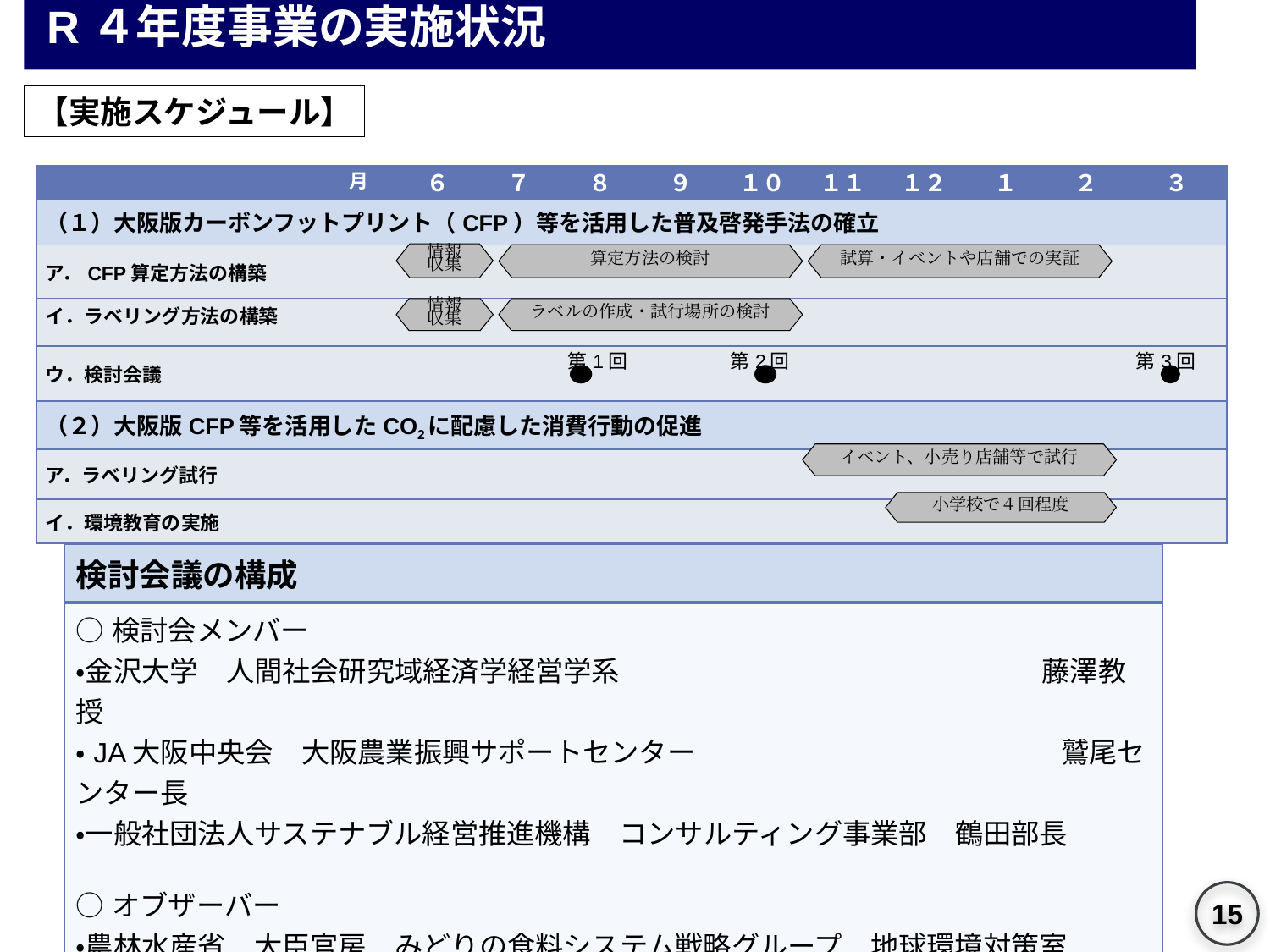

R４年度事業の実施状況
【実施スケジュール】
| 月 | ６ | ７ | ８ | ９ | １０ | １１ | １２ | １ | ２ | ３ |
| --- | --- | --- | --- | --- | --- | --- | --- | --- | --- | --- |
| （１）大阪版カーボンフットプリント（CFP）等を活用した普及啓発手法の確立 |  |  |  |  |  |  |  |  |  |  |
| ア．CFP算定方法の構築 |  |  |  |  |  |  |  |  |  |  |
| イ．ラベリング方法の構築 |  |  |  |  |  |  |  |  |  |  |
| ウ．検討会議 |  |  | 第1回 |  | 第2回 |  |  |  |  | 第3回 |
| （２）大阪版CFP等を活用したCO2に配慮した消費行動の促進 |  |  |  |  |  |  |  |  |  |  |
| ア．ラベリング試行 |  |  |  |  |  |  |  |  |  |  |
| イ．環境教育の実施 |  |  |  |  |  |  |  |  |  |  |
情報
収集
算定方法の検討
試算・イベントや店舗での実証
情報
収集
ラベルの作成・試行場所の検討

イベント、小売り店舗等で試行
小学校で４回程度
| 検討会議の構成 |
| --- |
| ○検討会メンバー ・金沢大学　人間社会研究域経済学経営学系　　　　　　　　　　　　　　　藤澤教授 ・JA大阪中央会　大阪農業振興サポートセンター　　　　　　　　　　　　　鷲尾センター長 ・一般社団法人サステナブル経営推進機構　コンサルティング事業部　鶴田部長 ○オブザーバー ・農林水産省　大臣官房　みどりの食料システム戦略グループ　地球環境対策室 ・大阪府　環境農林水産部　脱炭素・エネルギー政策課 ・　　　　　　　　　　　　　　　　　農政室 ・　　　　　　　　　　　　　　　　　流通対策室 |
15